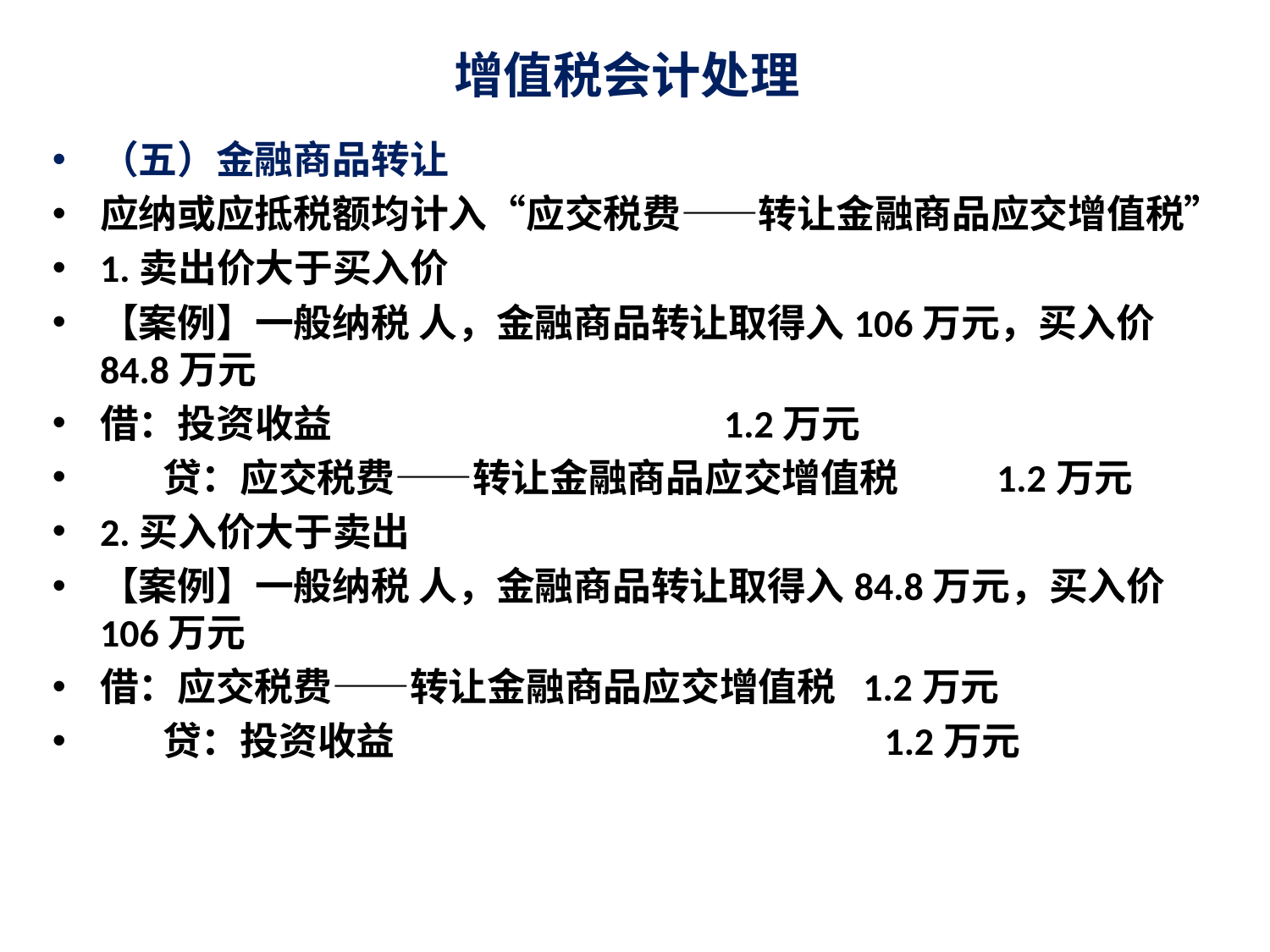

# 增值税会计处理
（五）金融商品转让
应纳或应抵税额均计入“应交税费——转让金融商品应交增值税”
1.卖出价大于买入价
【案例】一般纳税 人，金融商品转让取得入106万元，买入价84.8万元
借：投资收益                                           1.2万元
      贷：应交税费——转让金融商品应交增值税          1.2万元
2.买入价大于卖出
【案例】一般纳税 人，金融商品转让取得入84.8万元，买入价106万元
借：应交税费——转让金融商品应交增值税  1.2万元
      贷：投资收益                                                      1.2万元